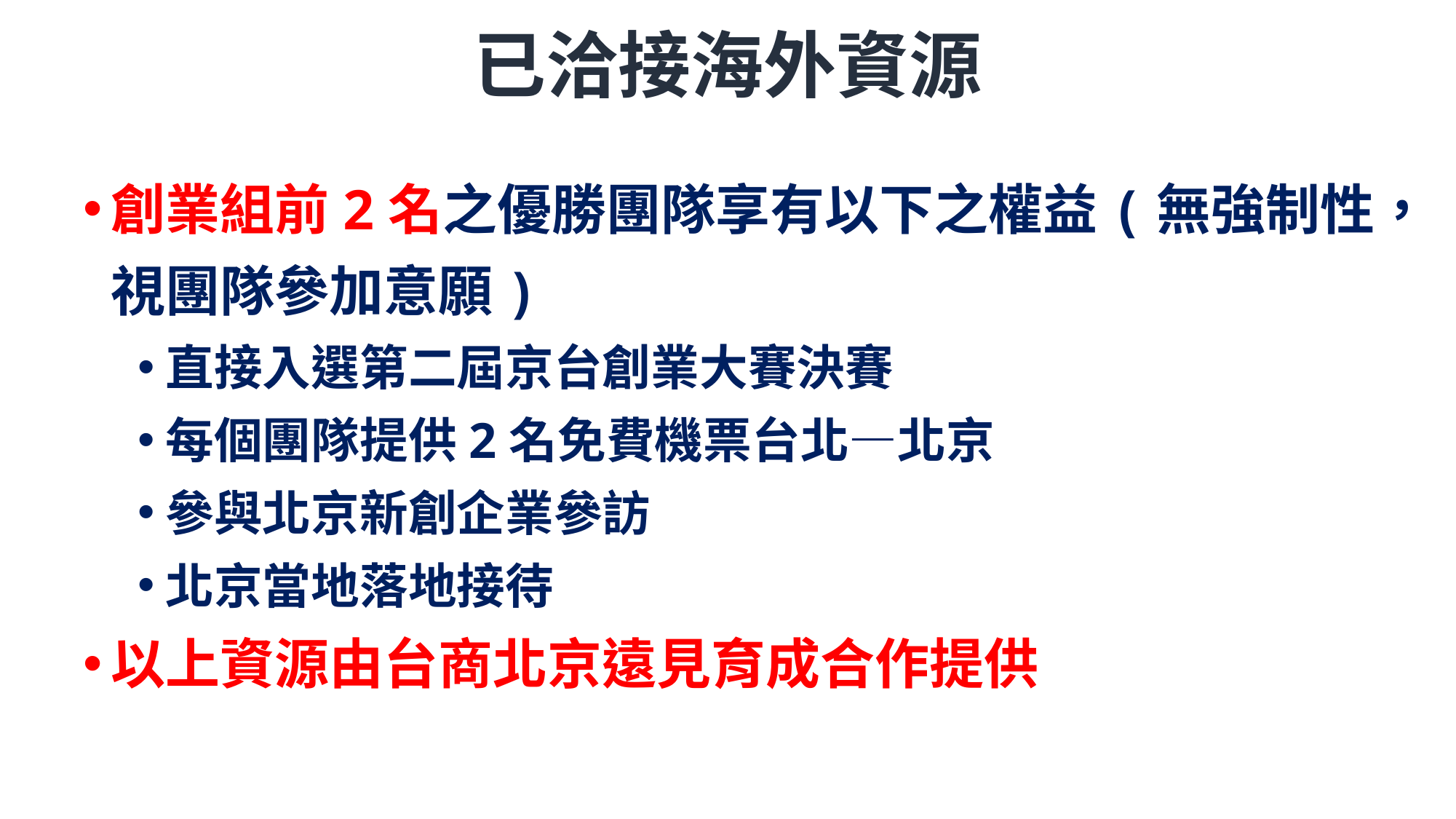

# 已洽接海外資源
創業組前2名之優勝團隊享有以下之權益(無強制性，視團隊參加意願)
直接入選第二屆京台創業大賽決賽
每個團隊提供2名免費機票台北—北京
參與北京新創企業參訪
北京當地落地接待
以上資源由台商北京遠見育成合作提供